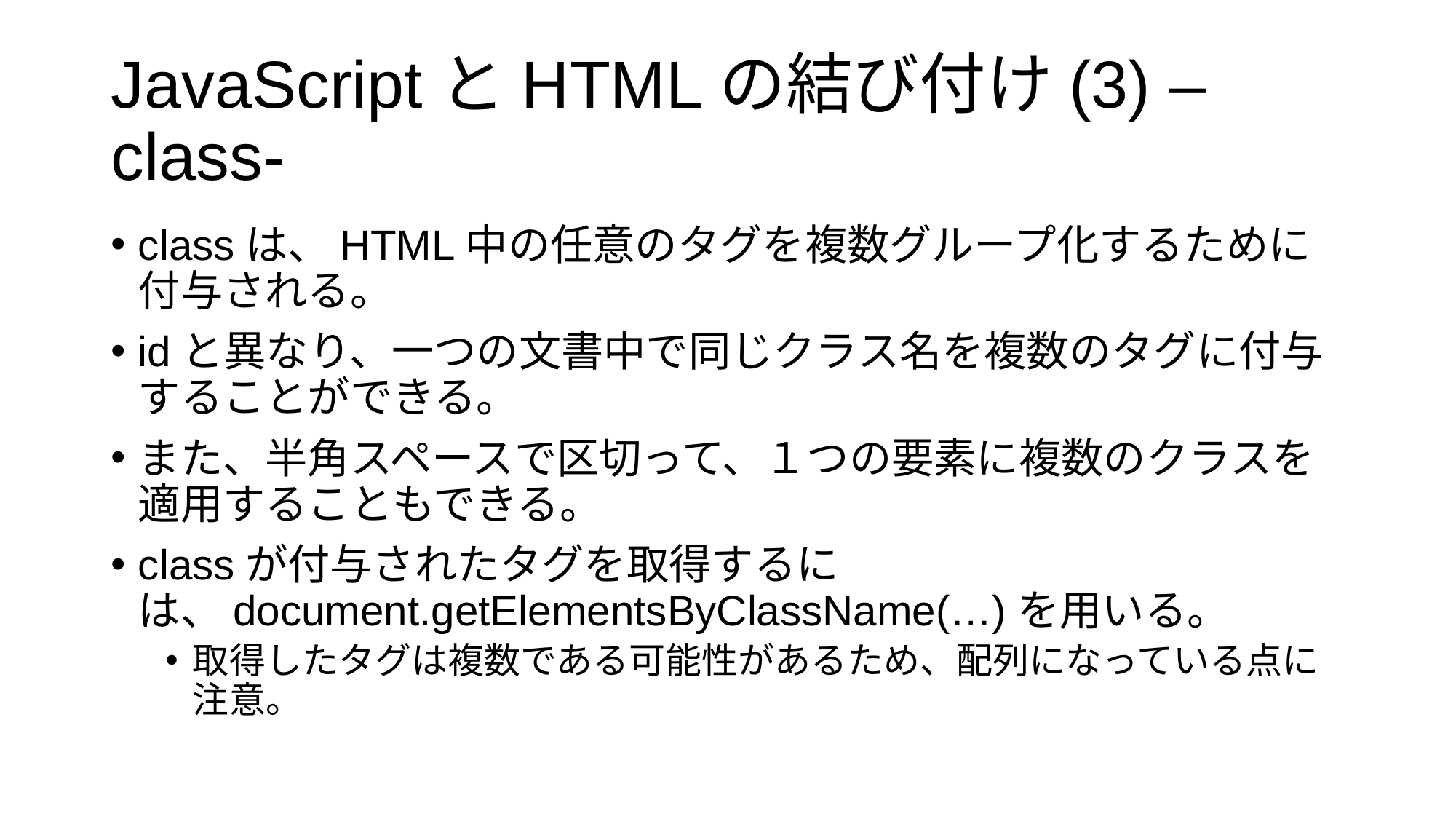

# JavaScriptとHTMLの結び付け(3) –class-
classは、HTML中の任意のタグを複数グループ化するために付与される。
idと異なり、一つの文書中で同じクラス名を複数のタグに付与することができる。
また、半角スペースで区切って、１つの要素に複数のクラスを適用することもできる。
classが付与されたタグを取得するには、document.getElementsByClassName(…)を用いる。
取得したタグは複数である可能性があるため、配列になっている点に注意。